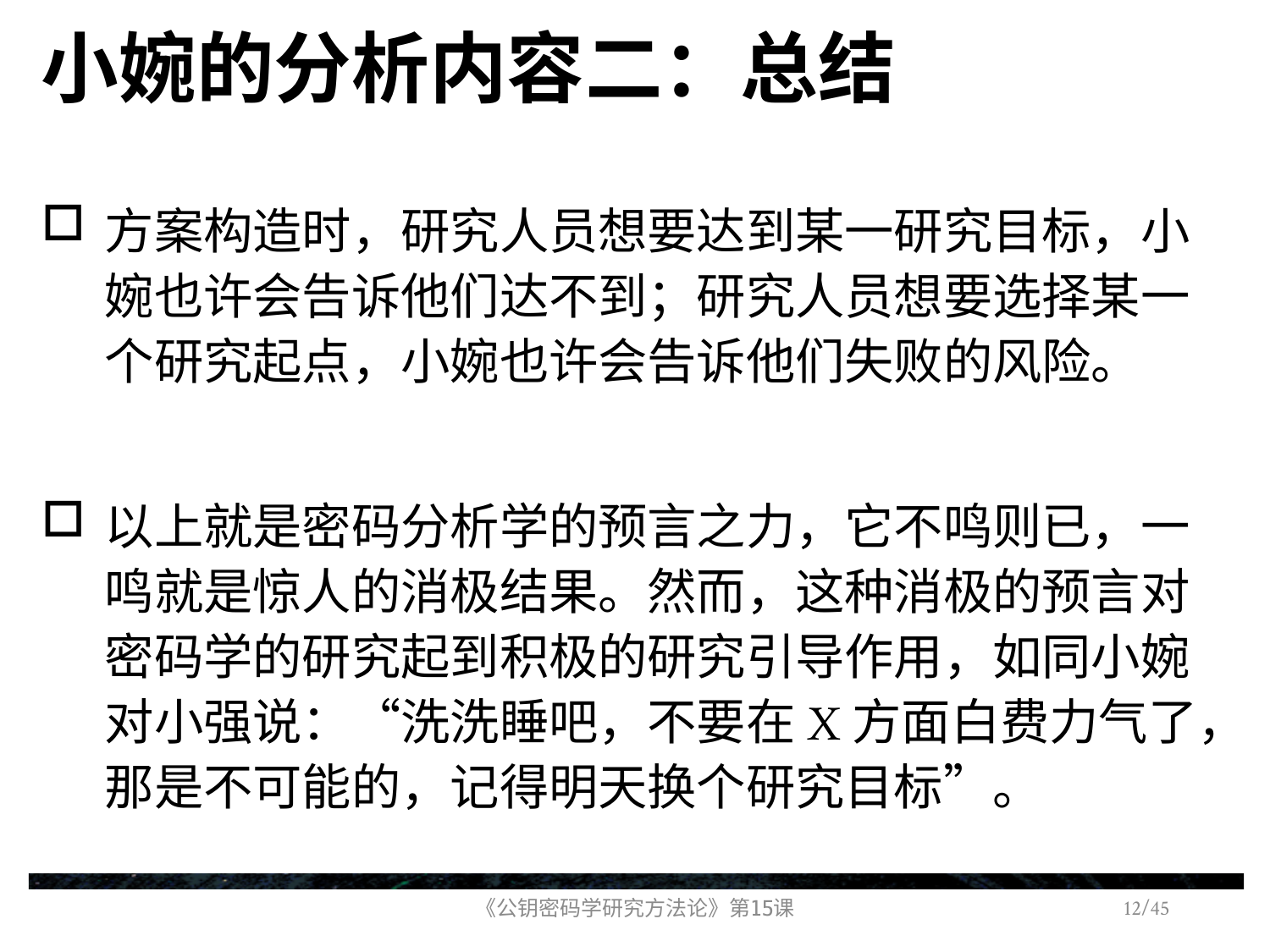

# 小婉的分析内容二：总结
方案构造时，研究人员想要达到某一研究目标，小婉也许会告诉他们达不到；研究人员想要选择某一个研究起点，小婉也许会告诉他们失败的风险。

以上就是密码分析学的预言之力，它不鸣则已，一鸣就是惊人的消极结果。然而，这种消极的预言对密码学的研究起到积极的研究引导作用，如同小婉对小强说：“洗洗睡吧，不要在X方面白费力气了，那是不可能的，记得明天换个研究目标”。
《公钥密码学研究方法论》第15课
12/45